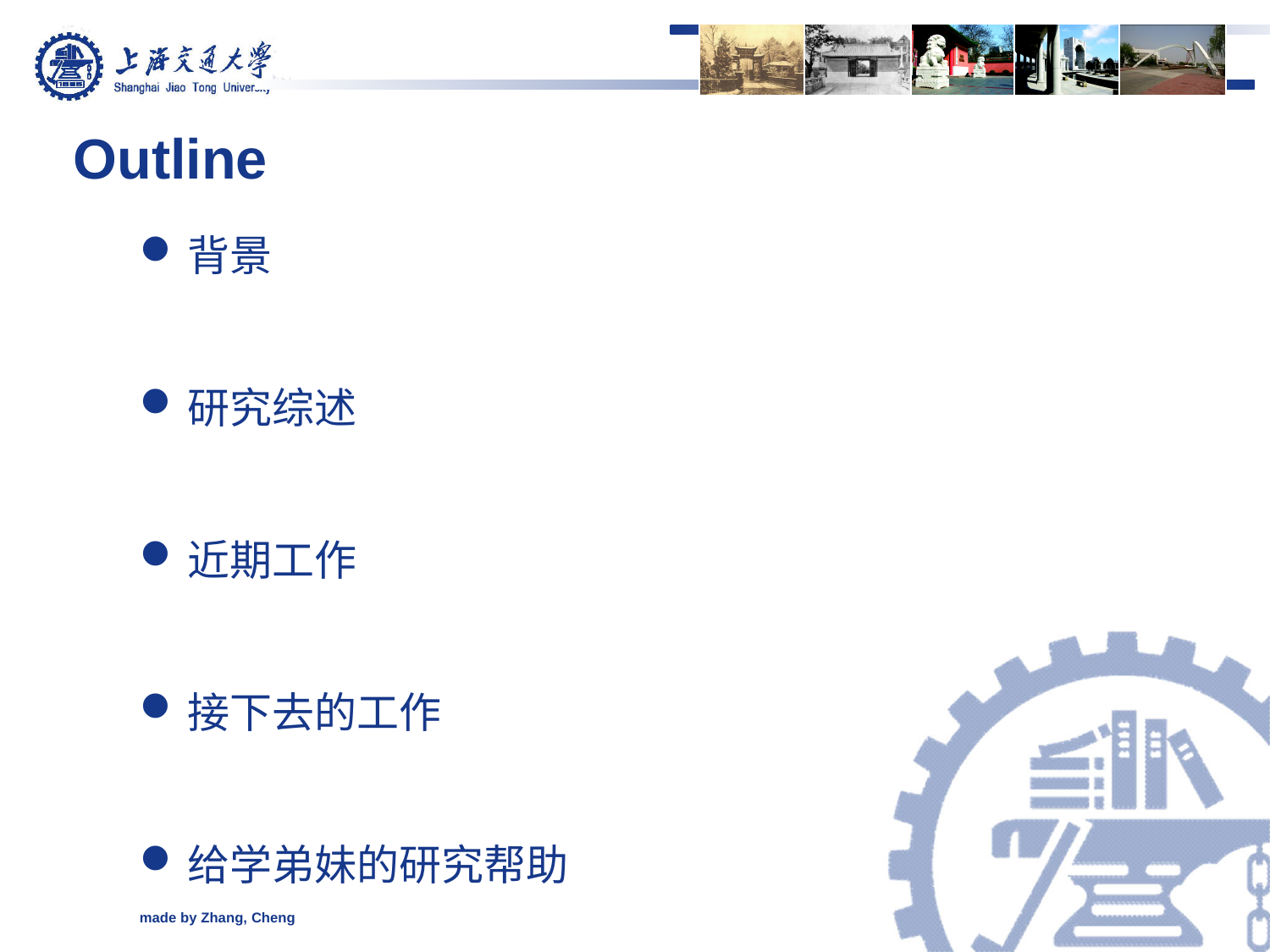

Outline
背景

研究综述

近期工作

接下去的工作

给学弟妹的研究帮助
made by Zhang, Cheng